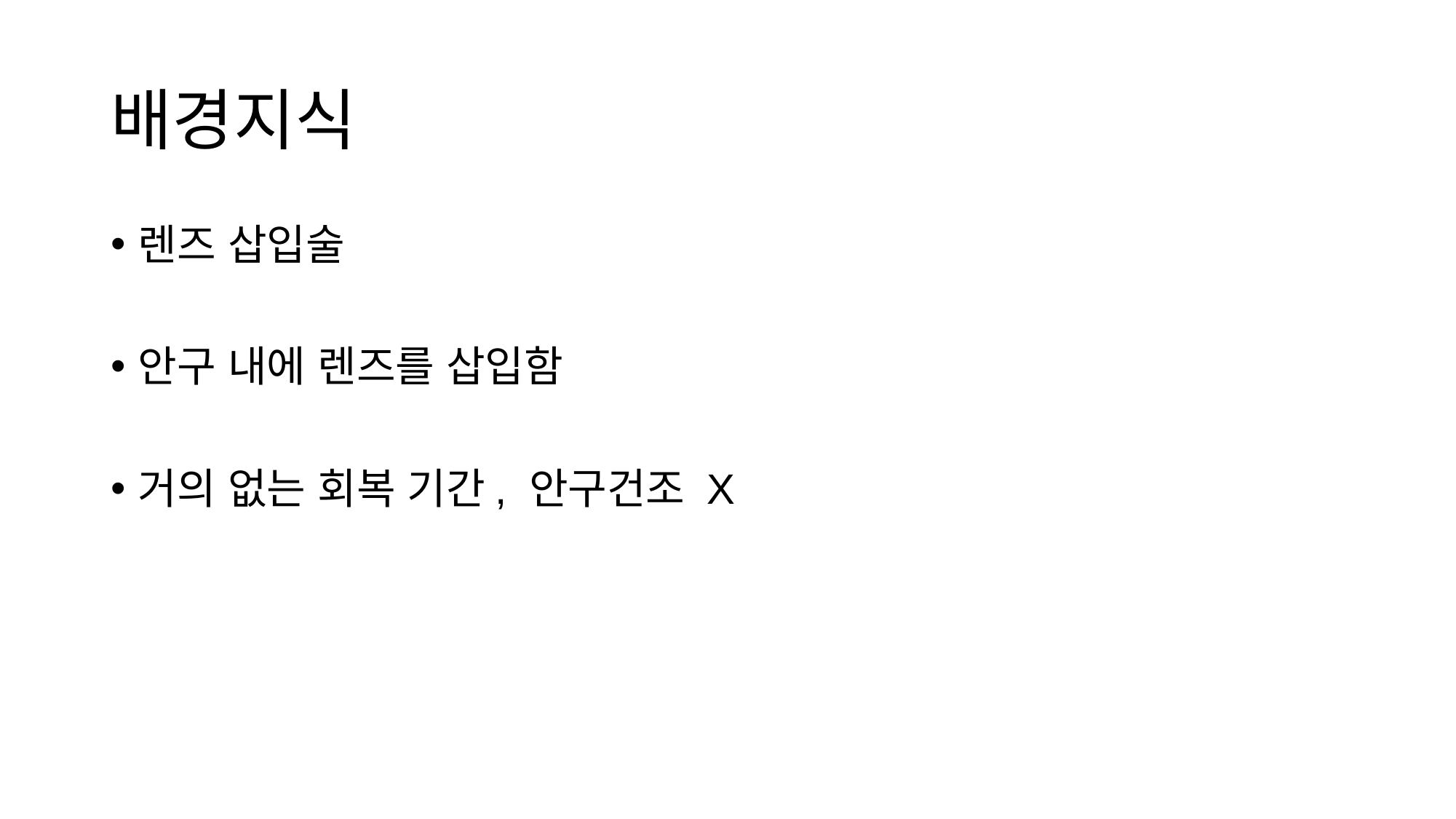

# 배경지식
렌즈 삽입술

안구 내에 렌즈를 삽입함

거의 없는 회복 기간, 안구건조 X